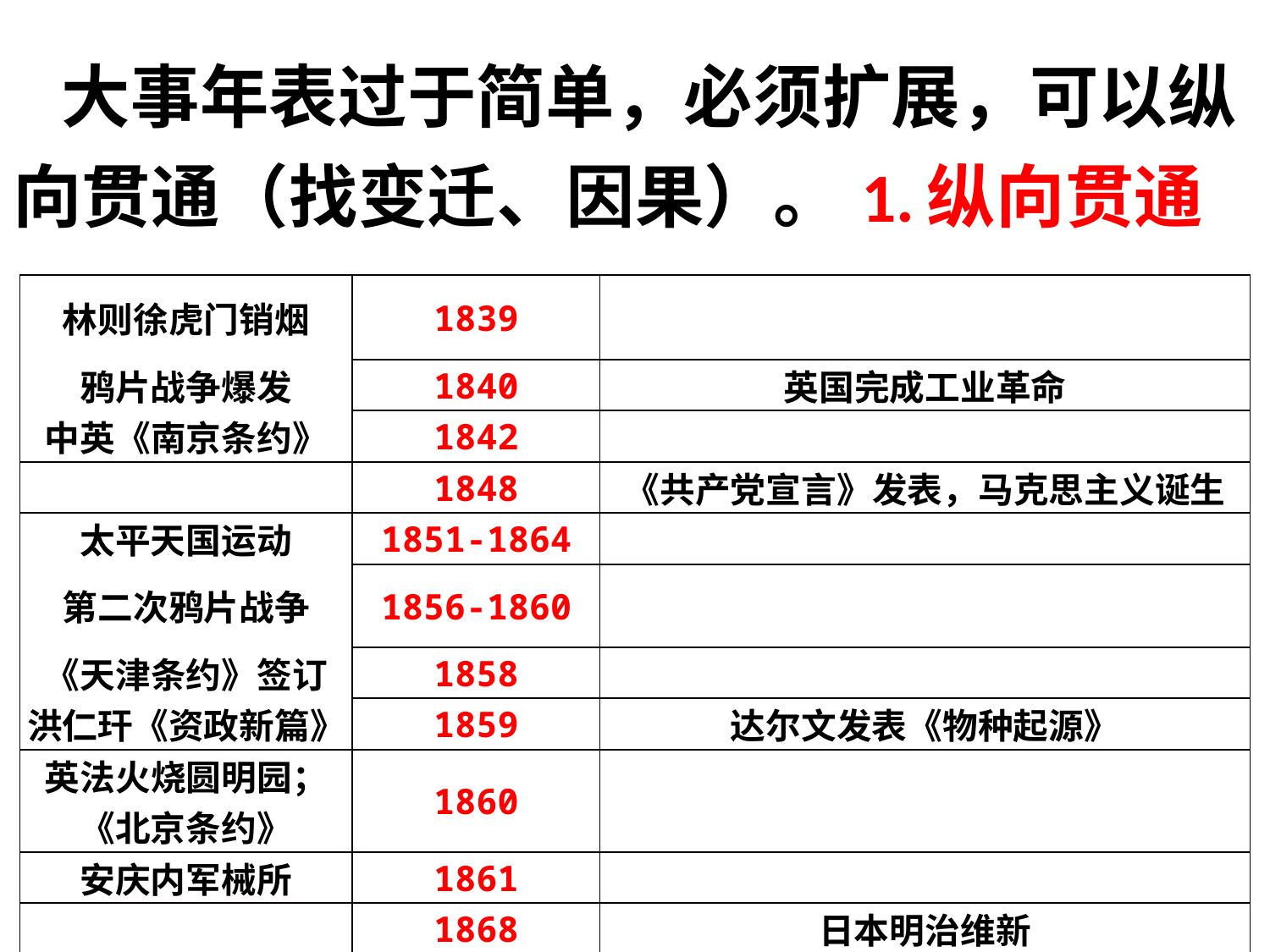

大事年表过于简单，必须扩展，可以纵向贯通（找变迁、因果）。1.纵向贯通
| 林则徐虎门销烟 | 1839 |  |
| --- | --- | --- |
| 鸦片战争爆发 | 1840 | 英国完成工业革命 |
| 中英《南京条约》 | 1842 |  |
|  | 1848 | 《共产党宣言》发表，马克思主义诞生 |
| 太平天国运动 | 1851-1864 |  |
| 第二次鸦片战争 | 1856-1860 |  |
| 《天津条约》签订 | 1858 |  |
| 洪仁玕《资政新篇》 | 1859 | 达尔文发表《物种起源》 |
| 英法火烧圆明园；《北京条约》 | 1860 |  |
| 安庆内军械所 | 1861 |  |
|  | 1868 | 日本明治维新 |